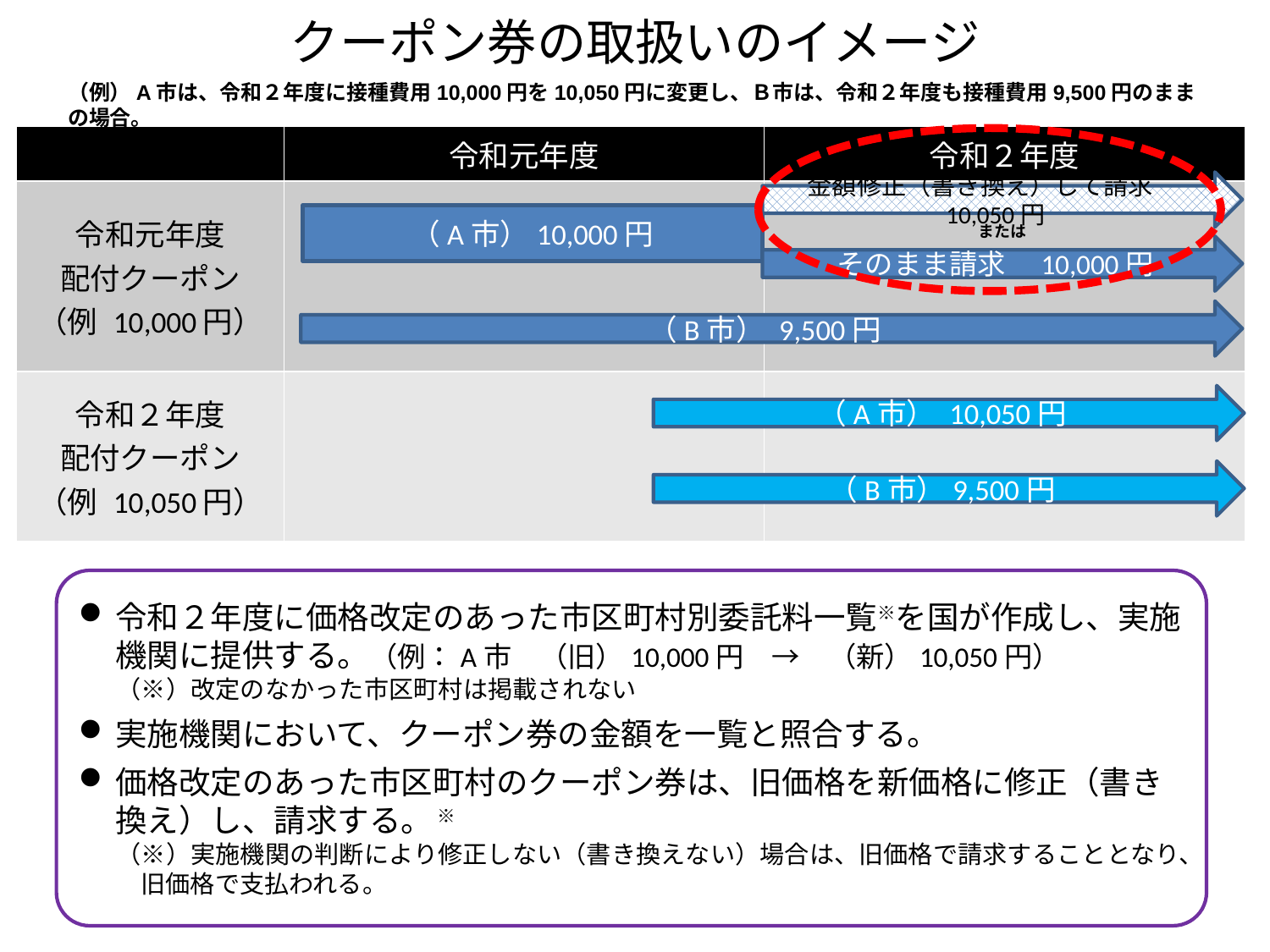

クーポン券の取扱いのイメージ
（例）A市は、令和２年度に接種費用10,000円を10,050円に変更し、Ｂ市は、令和２年度も接種費用9,500円のままの場合。
|  | 令和元年度 | 令和２年度 |
| --- | --- | --- |
| 令和元年度 配付クーポン （例 10,000円） |  |  |
| 令和２年度 配付クーポン （例 10,050円） |  |  |

金額修正（書き換え）して請求　10,050円
（A市）10,000円
または
そのまま請求　10,000円
（B市） 9,500円
（A市） 10,050円
（B市）9,500円
令和２年度に価格改定のあった市区町村別委託料一覧※を国が作成し、実施機関に提供する。（例：A市　（旧）10,000円　→　（新）10,050円）
（※）改定のなかった市区町村は掲載されない
実施機関において、クーポン券の金額を一覧と照合する。
価格改定のあった市区町村のクーポン券は、旧価格を新価格に修正（書き換え）し、請求する。 ※
（※）実施機関の判断により修正しない（書き換えない）場合は、旧価格で請求することとなり、旧価格で支払われる。